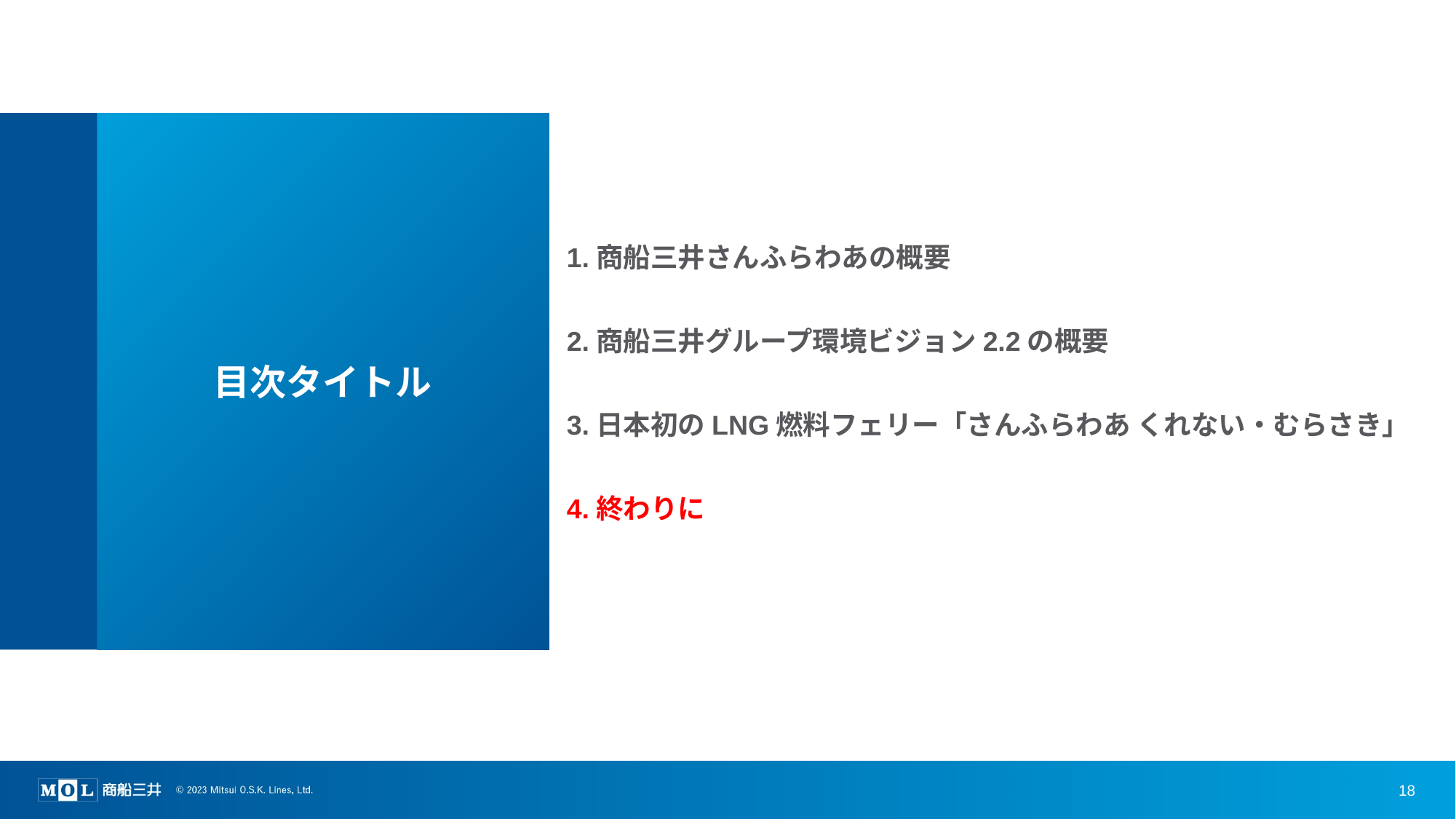

# 目次タイトル
1.商船三井さんふらわあの概要

2.商船三井グループ環境ビジョン2.2の概要

3.日本初のLNG燃料フェリー「さんふらわあ くれない・むらさき」

4.終わりに

18